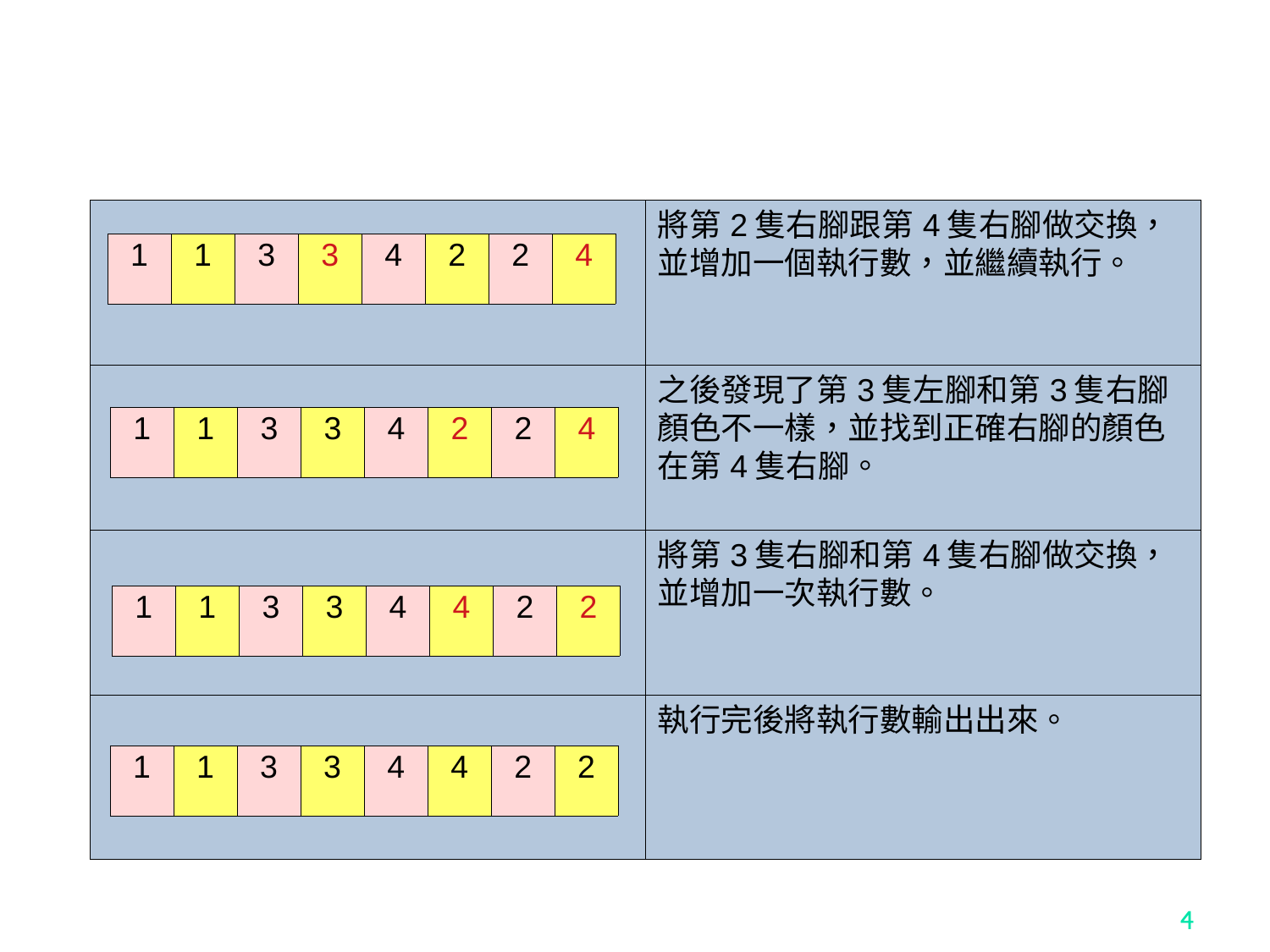

|  | 將第2隻右腳跟第4隻右腳做交換，並增加一個執行數，並繼續執行。 |
| --- | --- |
|  | 之後發現了第3隻左腳和第3隻右腳顏色不一樣，並找到正確右腳的顏色在第4隻右腳。 |
|  | 將第3隻右腳和第4隻右腳做交換，並增加一次執行數。 |
|  | 執行完後將執行數輸出出來。 |
| 1 | 1 | 3 | 3 | 4 | 2 | 2 | 4 |
| --- | --- | --- | --- | --- | --- | --- | --- |
| 1 | 1 | 3 | 3 | 4 | 2 | 2 | 4 |
| --- | --- | --- | --- | --- | --- | --- | --- |
| 1 | 1 | 3 | 3 | 4 | 4 | 2 | 2 |
| --- | --- | --- | --- | --- | --- | --- | --- |
| 1 | 1 | 3 | 3 | 4 | 4 | 2 | 2 |
| --- | --- | --- | --- | --- | --- | --- | --- |
4